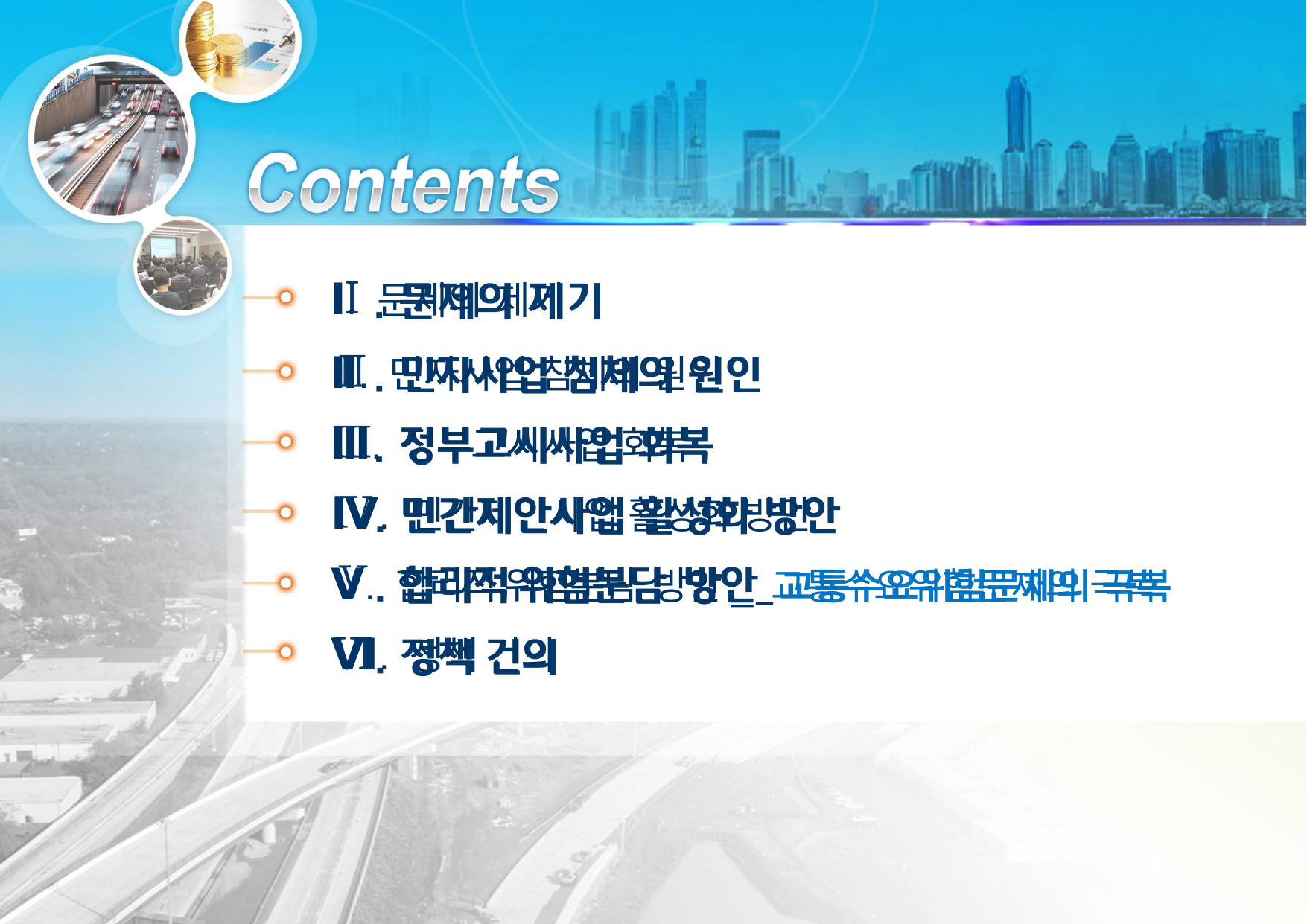

Ⅰ. 문제의 제기
Ⅱ. 민자사업 침체의 원인
Ⅲ. 정부고시사업 회복
Ⅳ. 민간제안사업 활성화 방안
Ⅴ. 합리적 위험분담  방안_ 교통수요위험문제의 극복
Ⅵ. 정책 건의